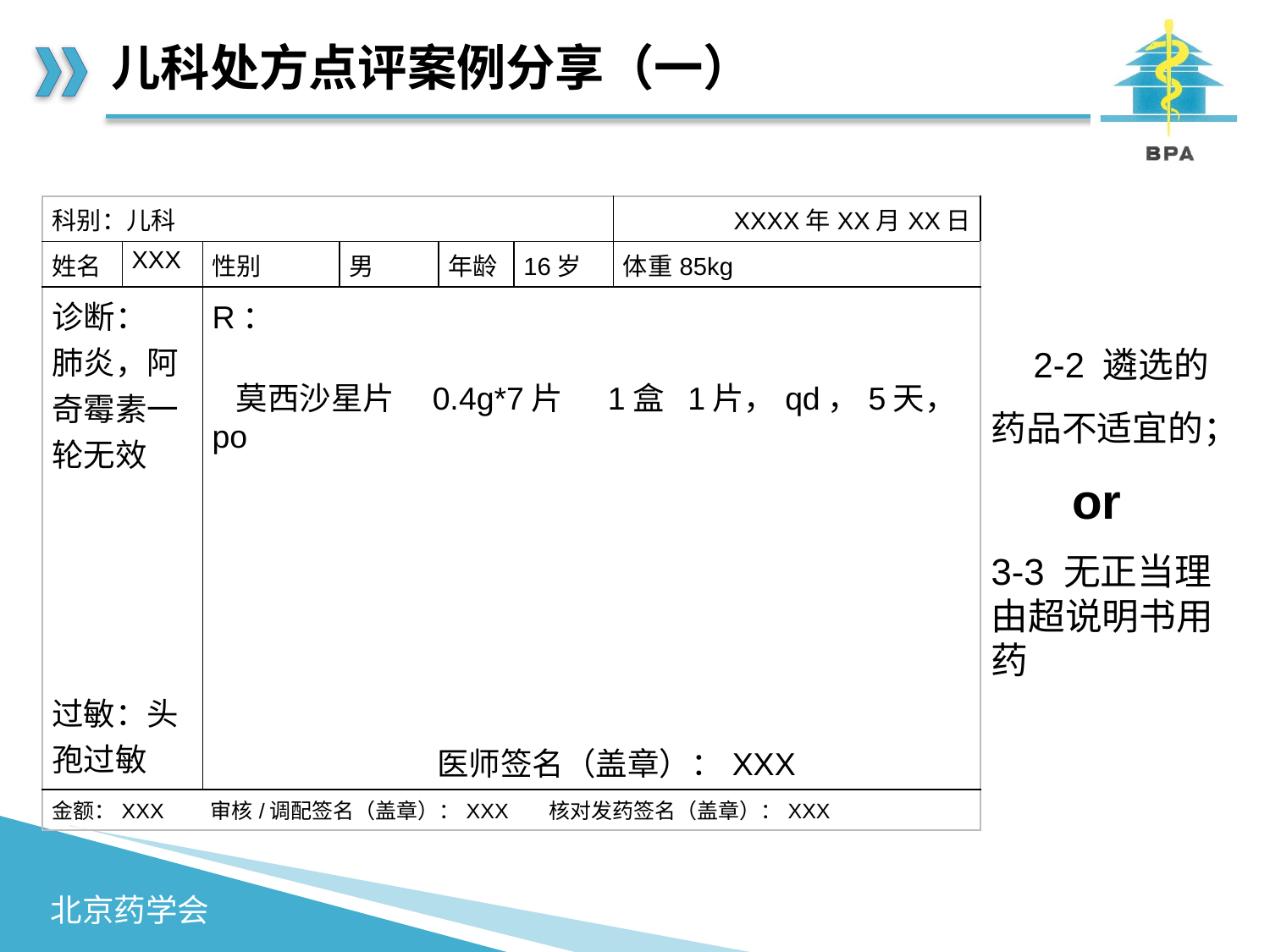

# 儿科处方点评案例分享（一）
| 科别：儿科 |  |  |  |  |  | XXXX年XX月XX日 |
| --- | --- | --- | --- | --- | --- | --- |
| 姓名 | XXX | 性别 | 男 | 年龄 | 16岁 | 体重85kg |
| 诊断： 肺炎，阿奇霉素一轮无效 过敏：头孢过敏 |  | R： 莫西沙星片 0.4g\*7片 1盒 1片，qd，5天，po 医师签名（盖章）：XXX |  |  |  |  |
| 金额：XXX 审核/调配签名（盖章）：XXX 核对发药签名（盖章）：XXX |  |  |  |  |  |  |
2-2 遴选的药品不适宜的；
or
3-3 无正当理由超说明书用药